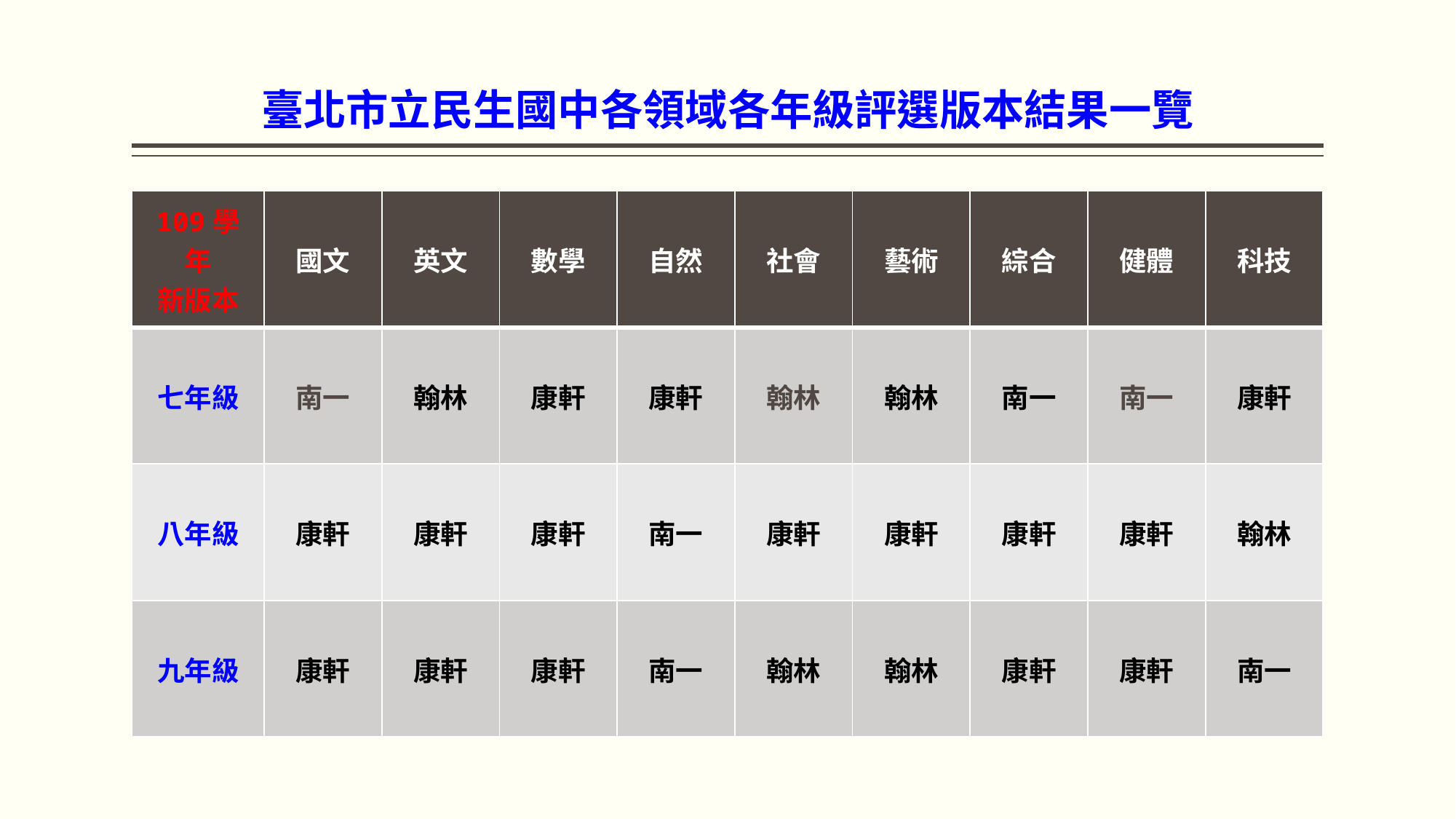

# 臺北市立民生國中各領域各年級評選版本結果一覽
| 109學年 新版本 | 國文 | 英文 | 數學 | 自然 | 社會 | 藝術 | 綜合 | 健體 | 科技 |
| --- | --- | --- | --- | --- | --- | --- | --- | --- | --- |
| 七年級 | 南一 | 翰林 | 康軒 | 康軒 | 翰林 | 翰林 | 南一 | 南一 | 康軒 |
| 八年級 | 康軒 | 康軒 | 康軒 | 南一 | 康軒 | 康軒 | 康軒 | 康軒 | 翰林 |
| 九年級 | 康軒 | 康軒 | 康軒 | 南一 | 翰林 | 翰林 | 康軒 | 康軒 | 南一 |